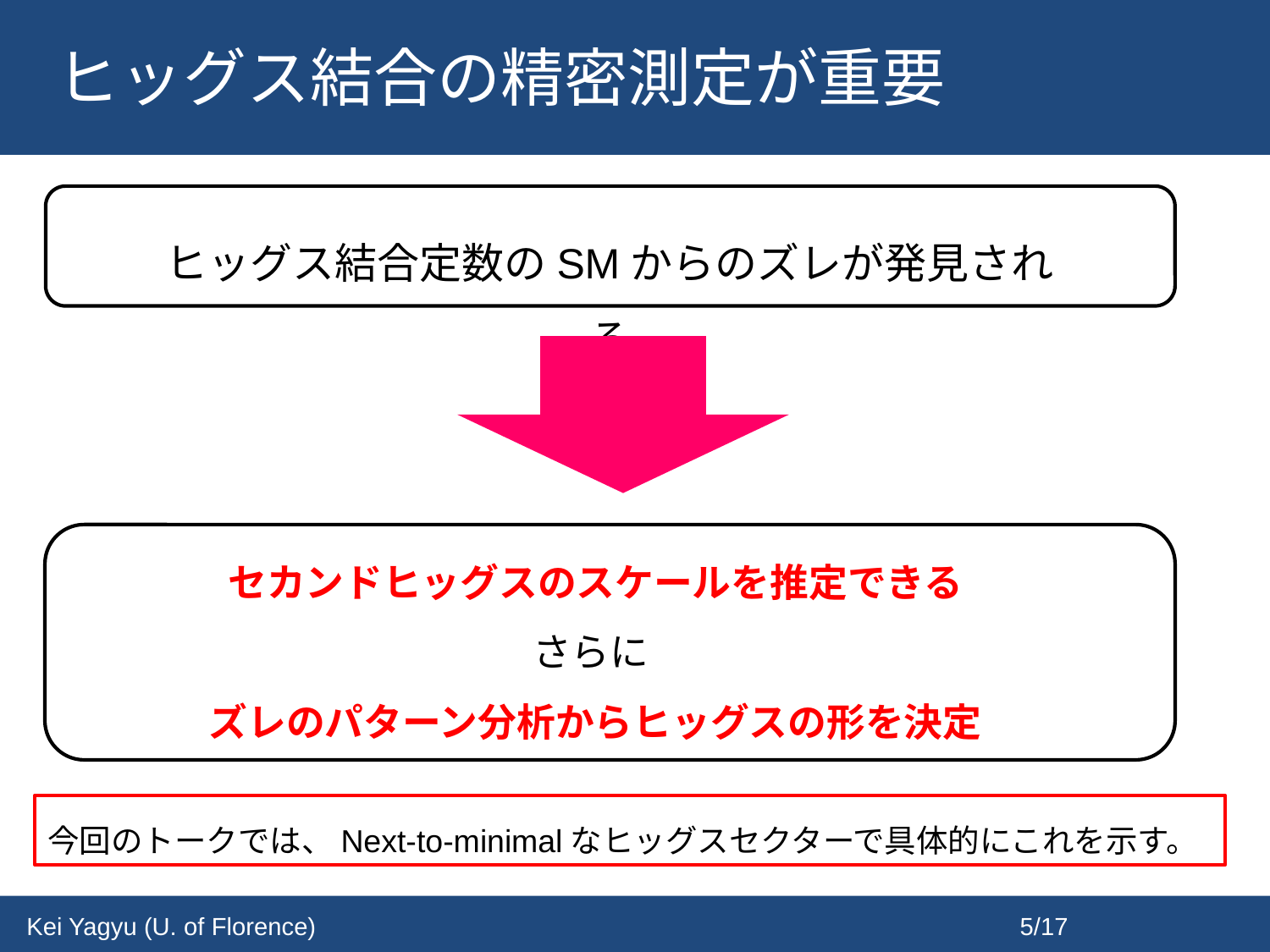

ヒッグス結合の精密測定が重要

ヒッグス結合定数のSMからのズレが発見される

セカンドヒッグスのスケールを推定できる
さらに
ズレのパターン分析からヒッグスの形を決定

今回のトークでは、Next-to-minimalなヒッグスセクターで具体的にこれを示す。
  Kei Yagyu (U. of Florence)                                                                                                     5/17